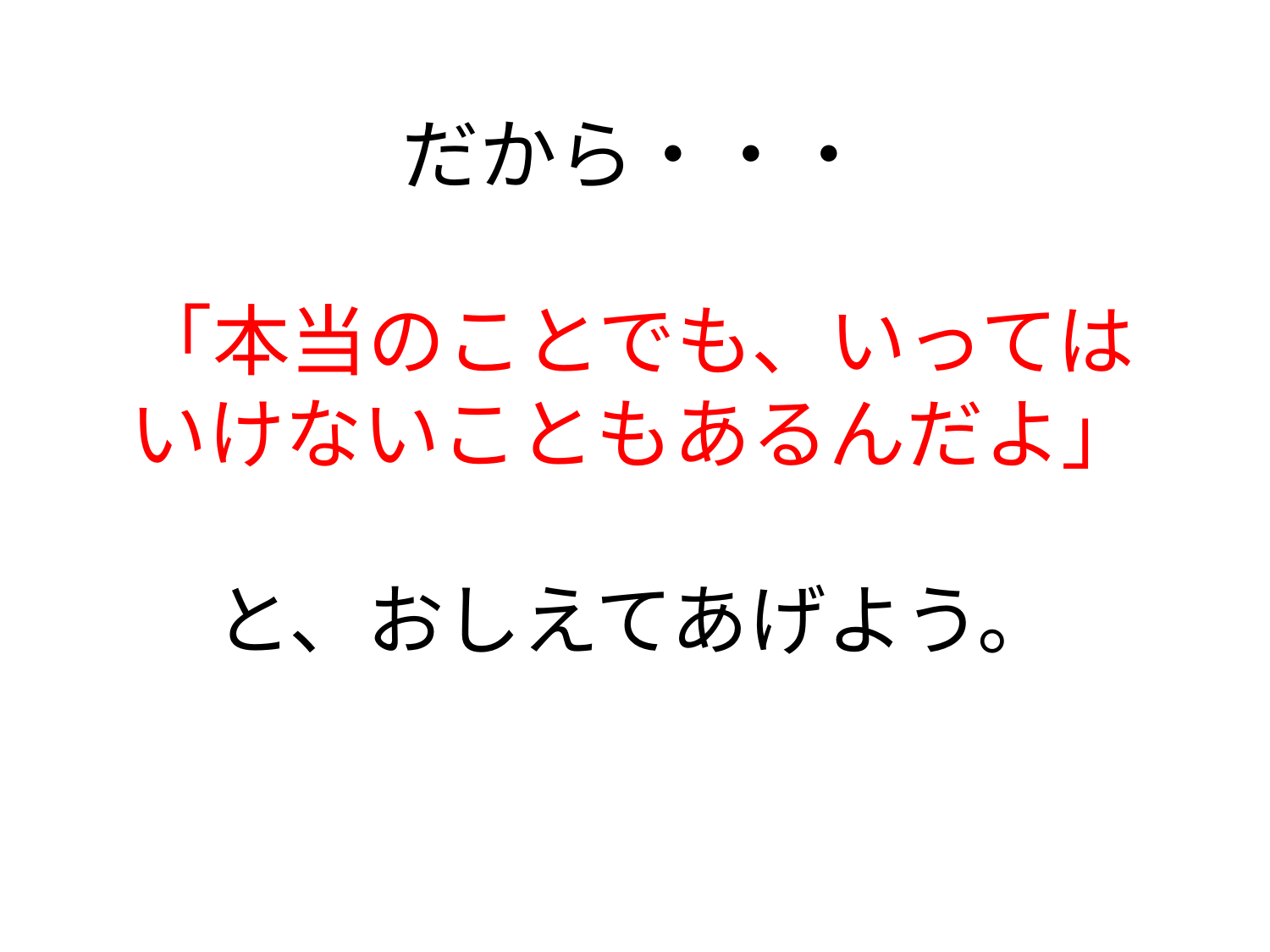

# だから・・・ 「本当のことでも、いっては いけないこともあるんだよ」 と、おしえてあげよう。